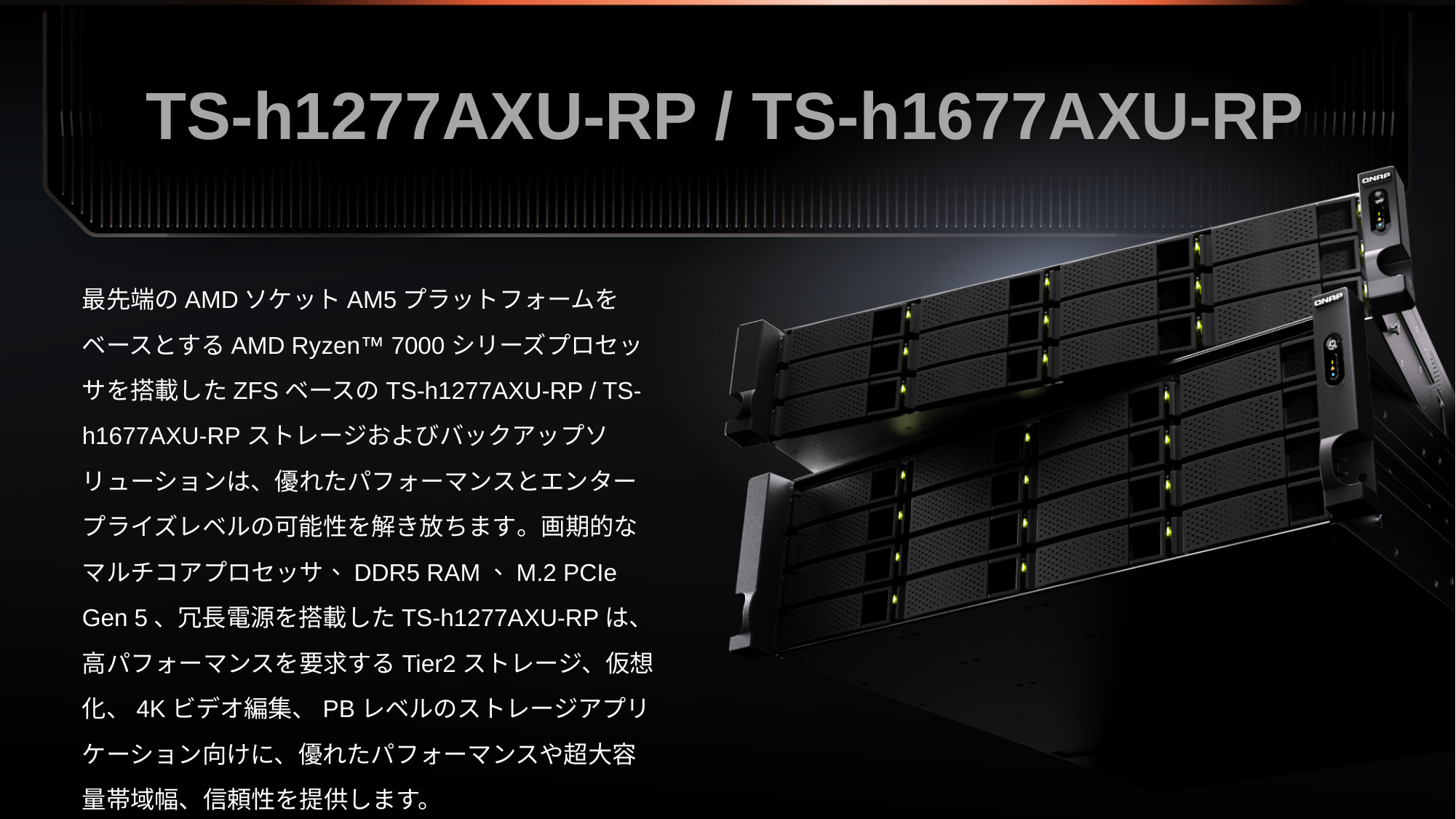

TS-h1277AXU-RP / TS-h1677AXU-RP
最先端のAMDソケットAM5プラットフォームをベースとするAMD Ryzen™ 7000シリーズプロセッサを搭載したZFSベースのTS-h1277AXU-RP / TS-h1677AXU-RPストレージおよびバックアップソリューションは、優れたパフォーマンスとエンタープライズレベルの可能性を解き放ちます。画期的なマルチコアプロセッサ、DDR5 RAM、M.2 PCIe Gen 5、冗長電源を搭載したTS-h1277AXU-RPは、高パフォーマンスを要求するTier2ストレージ、仮想化、4Kビデオ編集、PBレベルのストレージアプリケーション向けに、優れたパフォーマンスや超大容量帯域幅、信頼性を提供します。